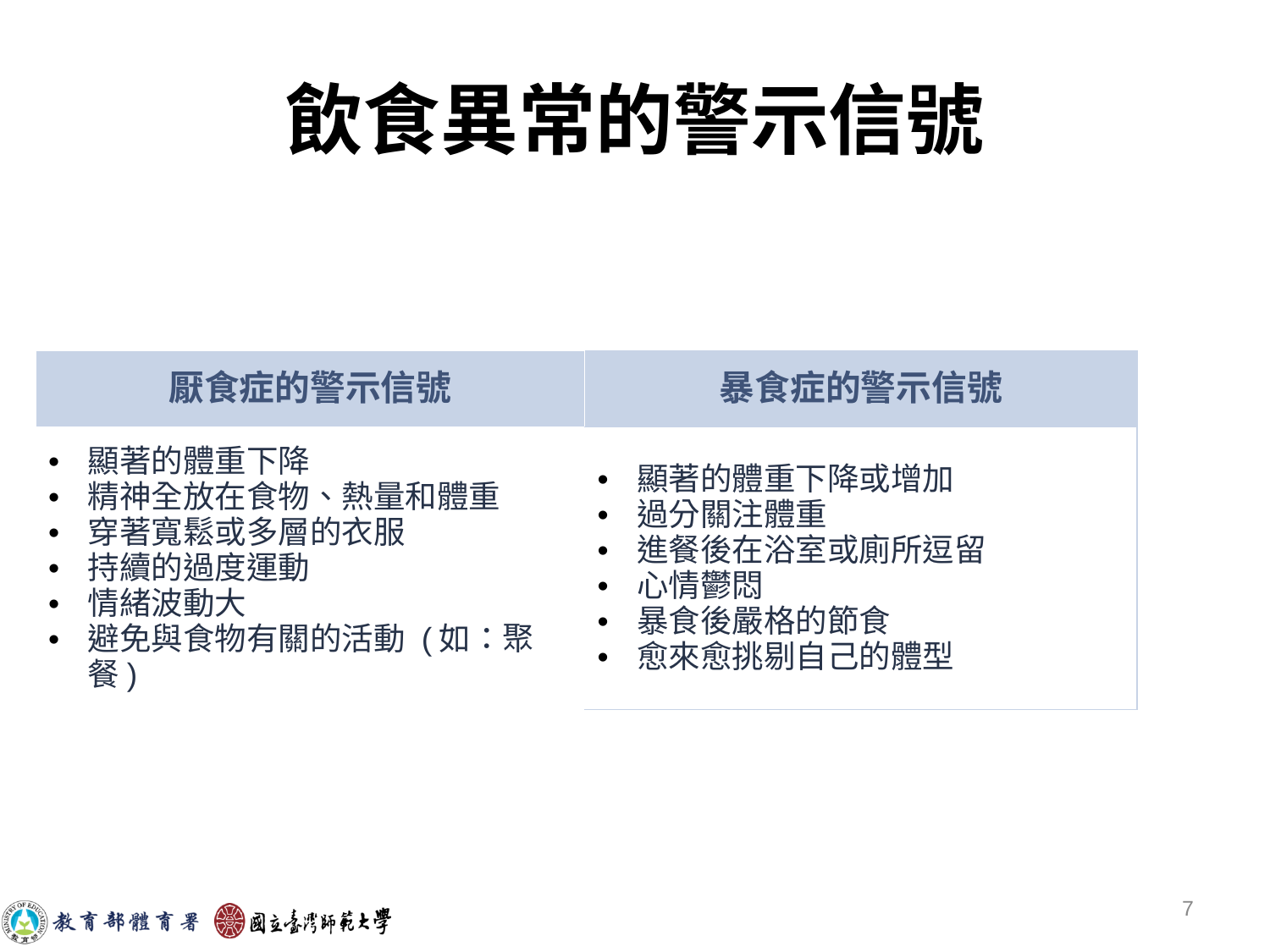

# 飲食異常的警示信號
| 厭食症的警示信號 | 暴食症的警示信號 |
| --- | --- |
| 顯著的體重下降 精神全放在食物、熱量和體重 穿著寬鬆或多層的衣服 持續的過度運動 情緒波動大 避免與食物有關的活動 (如：聚餐) | 顯著的體重下降或增加 過分關注體重 進餐後在浴室或廁所逗留 心情鬱悶 暴食後嚴格的節食 愈來愈挑剔自己的體型 |
7